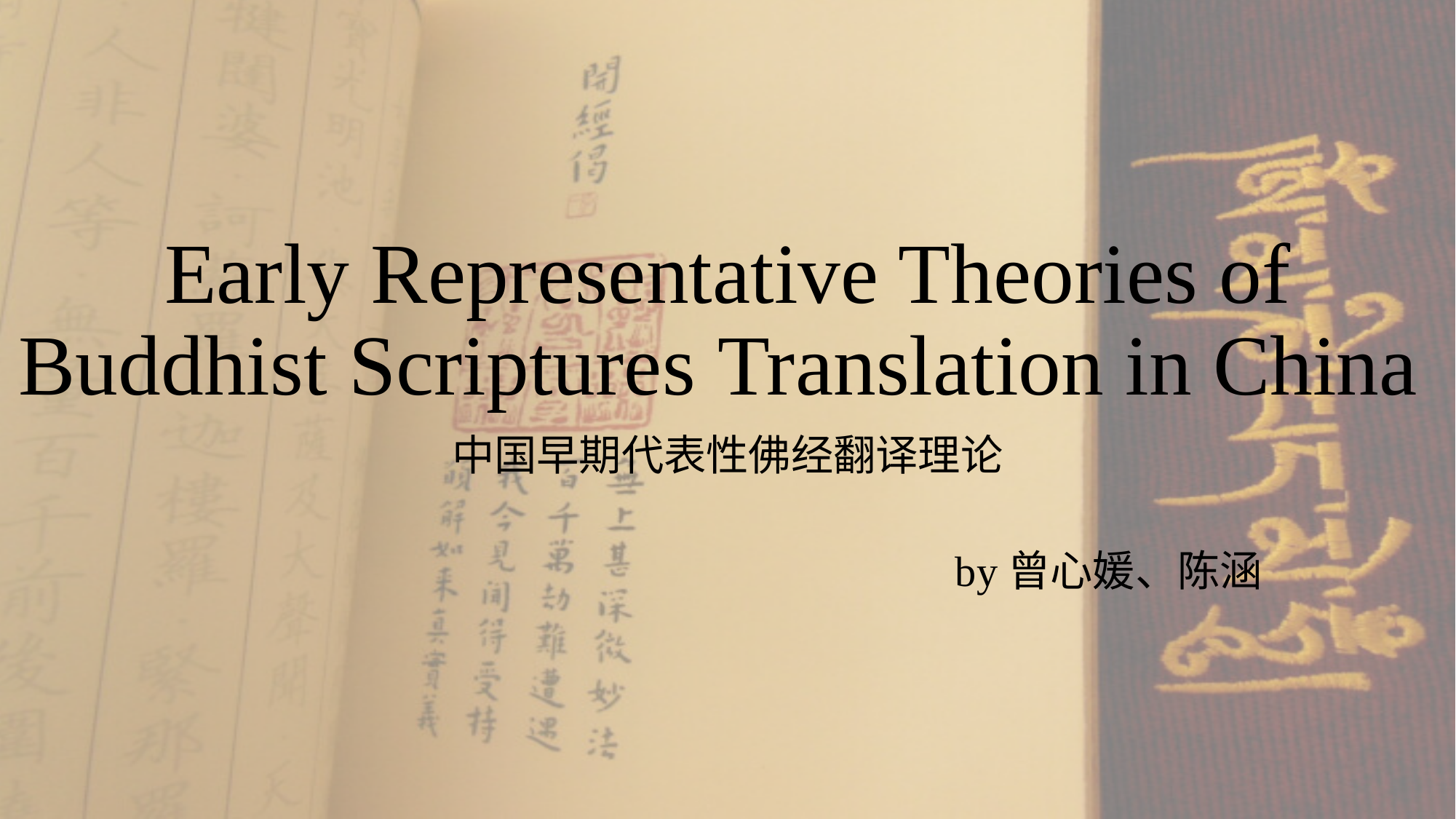

# Early Representative Theories of Buddhist Scriptures Translation in China
中国早期代表性佛经翻译理论

by曾心媛、陈涵